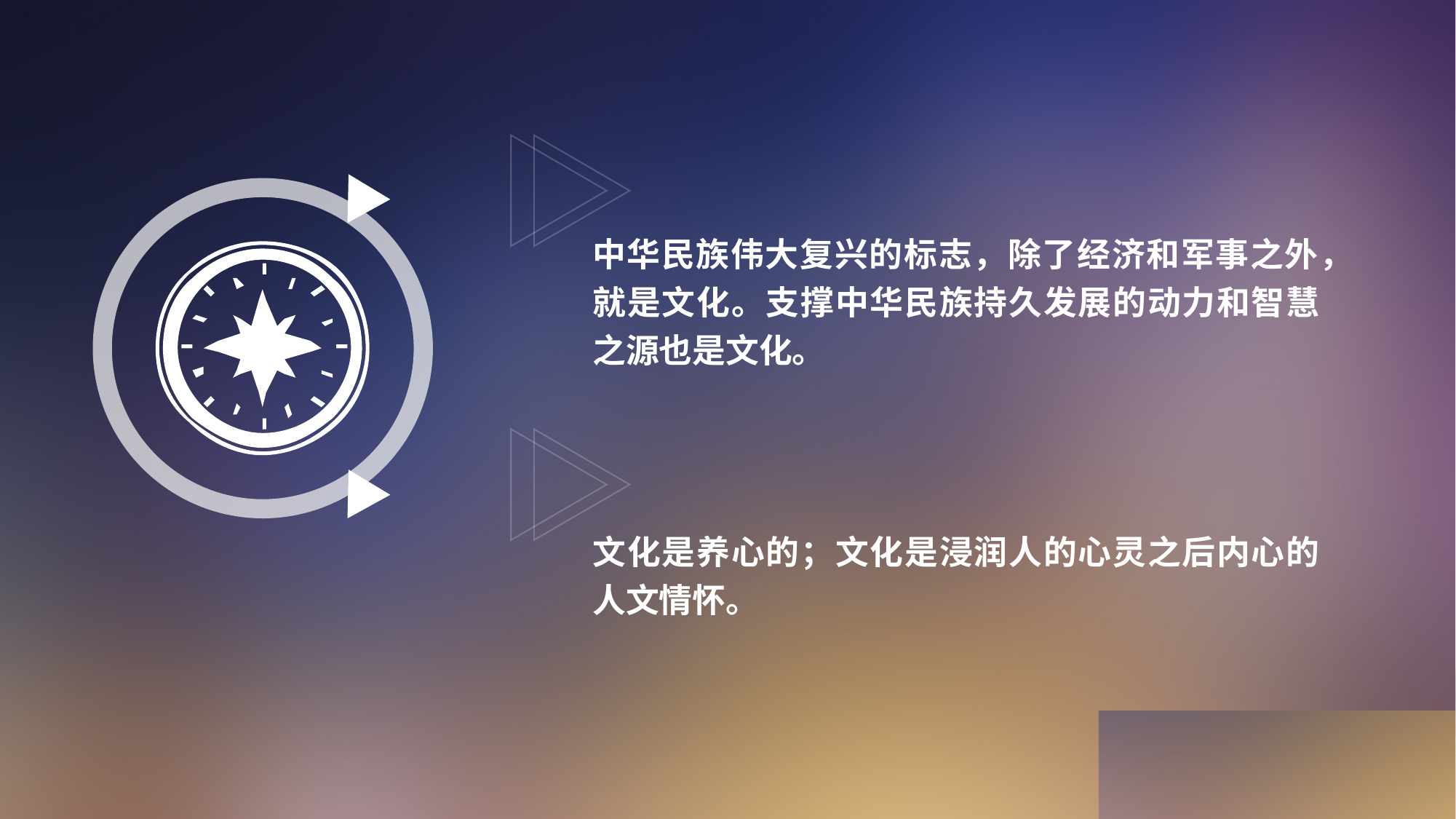

中华民族伟大复兴的标志，除了经济和军事之外，就是文化。支撑中华民族持久发展的动力和智慧之源也是文化。

文化是养心的；文化是浸润人的心灵之后内心的人文情怀。